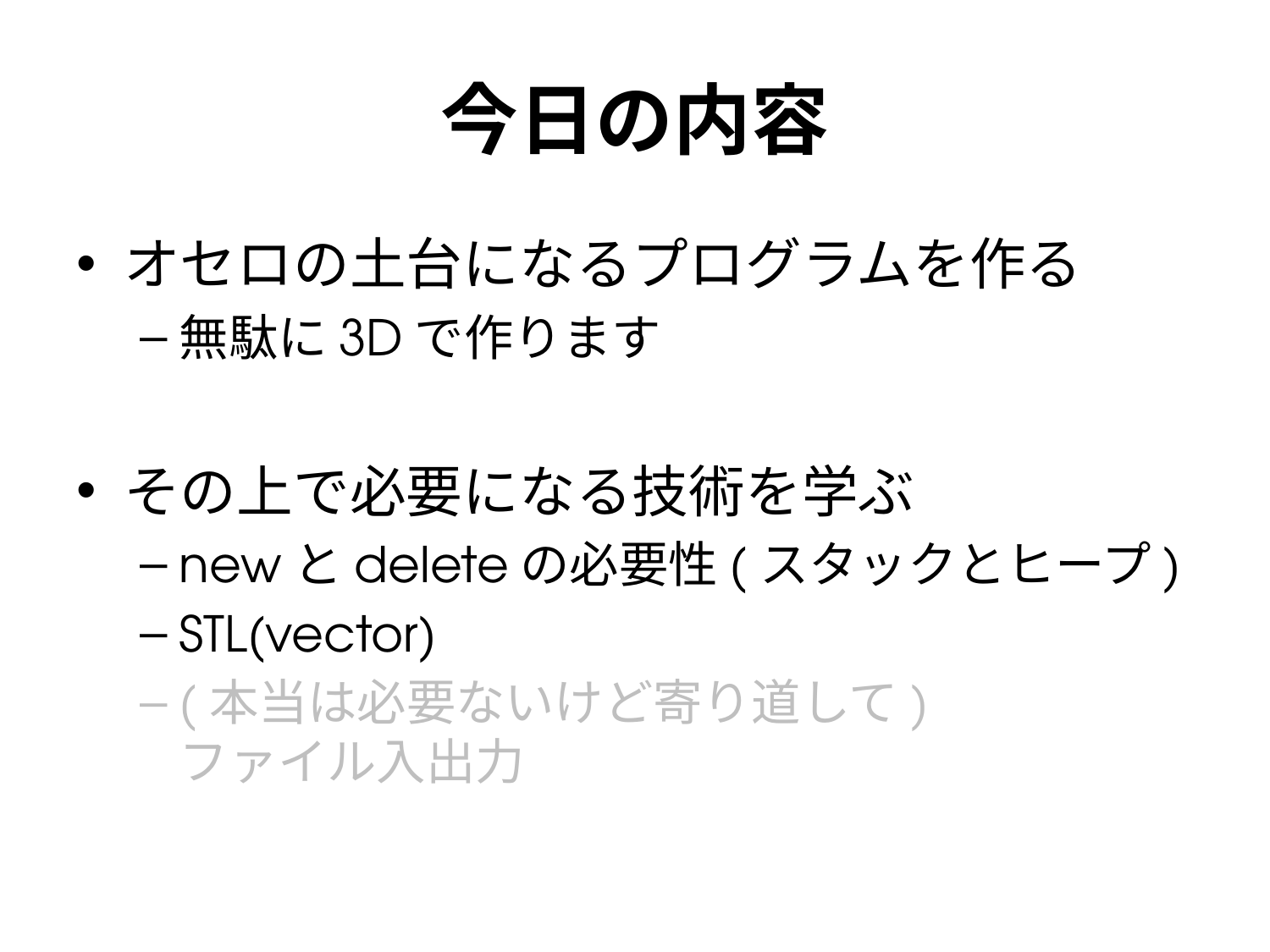

# 今日の内容
オセロの土台になるプログラムを作る
無駄に3Dで作ります

その上で必要になる技術を学ぶ
newとdeleteの必要性(スタックとヒープ)
STL(vector)
(本当は必要ないけど寄り道して)
ファイル入出力